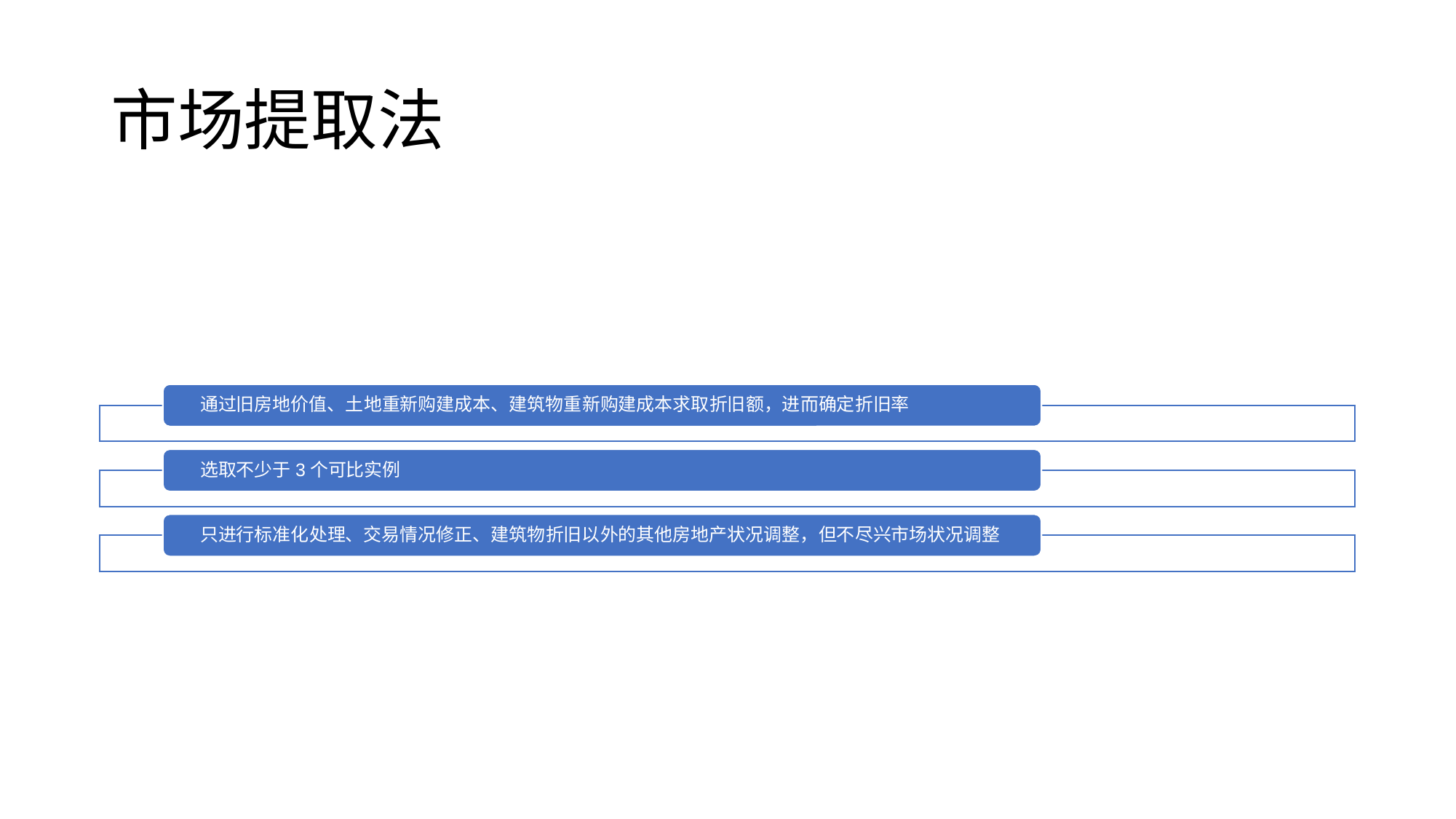

# 市场提取法
通过旧房地价值、土地重新购建成本、建筑物重新购建成本求取折旧额，进而确定折旧率
选取不少于3个可比实例
只进行标准化处理、交易情况修正、建筑物折旧以外的其他房地产状况调整，但不尽兴市场状况调整